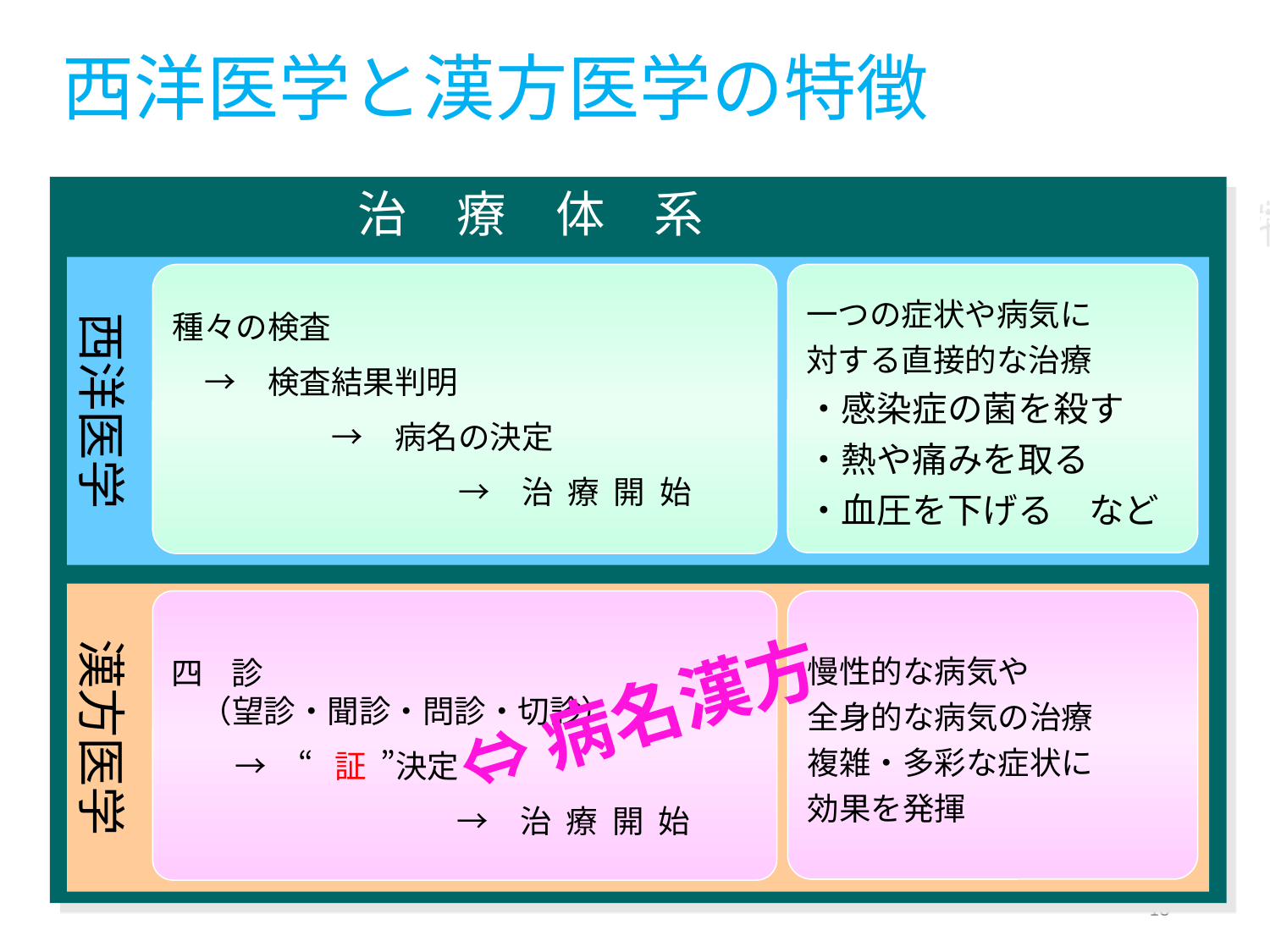

# 西洋医学と漢方医学の特徴
　　　　　　治　療　体　系　　　　　　　　　　　特　徴
西洋医学
種々の検査

　→　検査結果判明

　　　　　→　病名の決定

　　　　　　　　　→　治  療  開  始
一つの症状や病気に
対する直接的な治療
・感染症の菌を殺す
・熱や痛みを取る
・血圧を下げる　など
漢方医学

四    診
   （望診・聞診・問診・切診）

　　→　“   証  ”決定

　　　　　　　　　→　治  療  開  始
慢性的な病気や
全身的な病気の治療
複雑・多彩な症状に
効果を発揮
⇔病名漢方
13